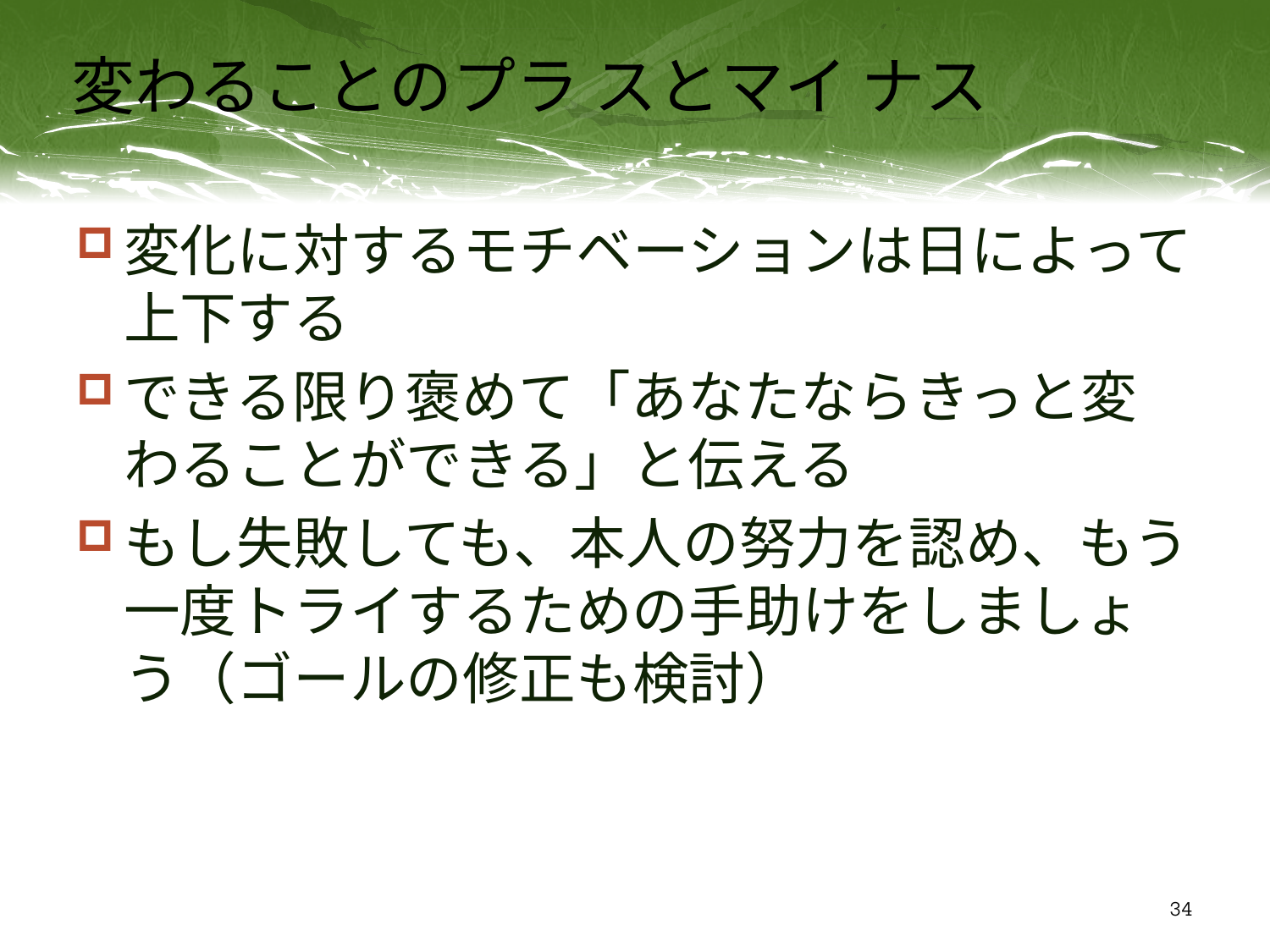

# 変わることのプラ スとマイ ナス
変化に対するモチベーションは日によって上下する
できる限り褒めて「あなたならきっと変わることができる」と伝える
もし失敗しても、本人の努力を認め、もう一度トライするための手助けをしましょう（ゴールの修正も検討）
34